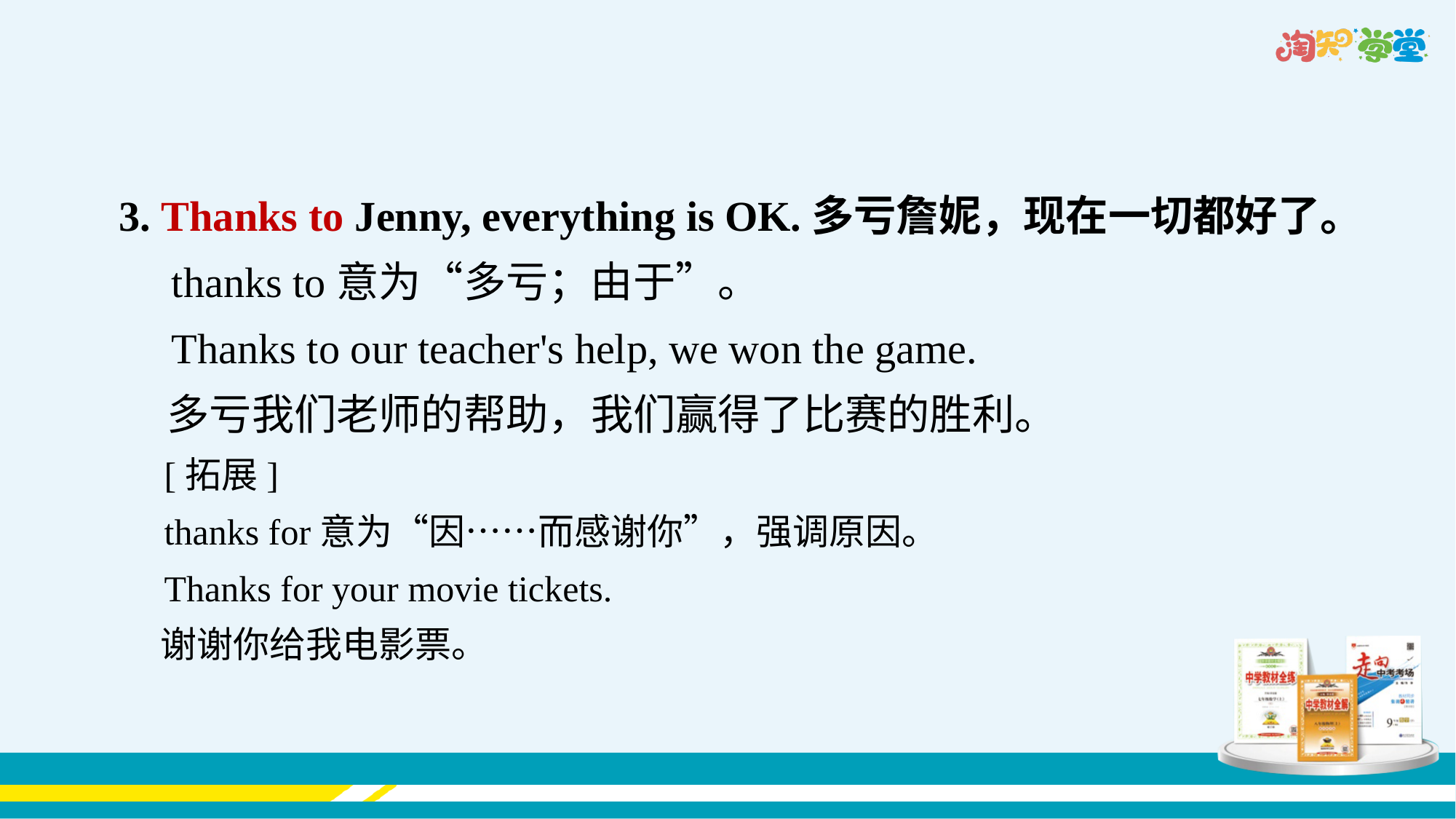

3. Thanks to Jenny, everything is OK.多亏詹妮，现在一切都好了。
　thanks to意为“多亏；由于”。
　Thanks to our teacher's help, we won the game.
    多亏我们老师的帮助，我们赢得了比赛的胜利。
　[拓展]
　thanks for意为“因……而感谢你”，强调原因。
　Thanks for your movie tickets.
    谢谢你给我电影票。